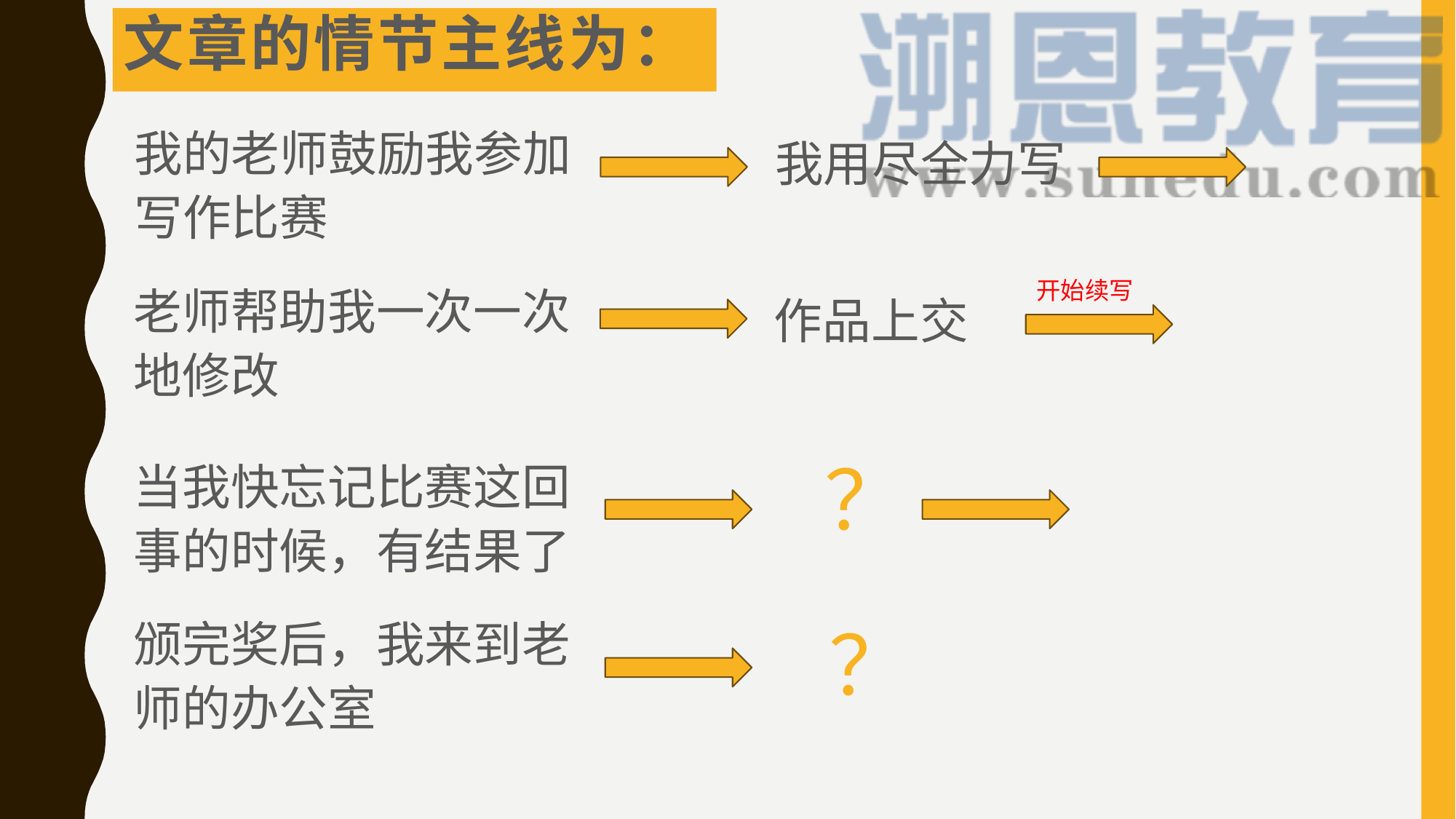

# 文章的情节主线为：
我的老师鼓励我参加写作比赛
我用尽全力写

老师帮助我一次一次地修改
开始续写
作品上交

？
当我快忘记比赛这回事的时候，有结果了

颁完奖后，我来到老师的办公室
？